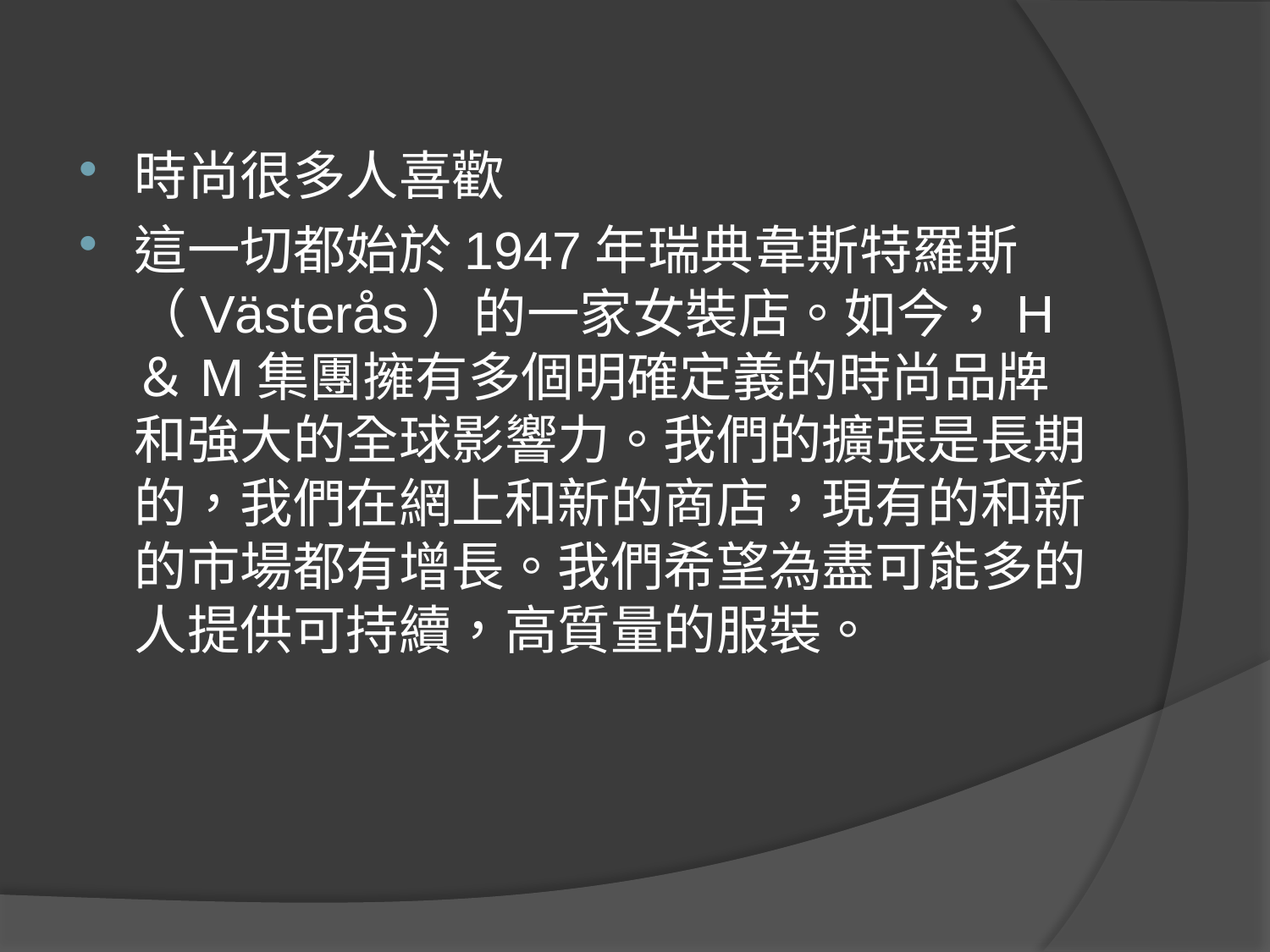

時尚很多人喜歡
這一切都始於1947年瑞典韋斯特羅斯（Västerås）的一家女裝店。如今，H＆M集團擁有多個明確定義的時尚品牌和強大的全球影響力。我們的擴張是長期的，我們在網上和新的商店，現有的和新的市場都有增長。我們希望為盡可能多的人提供可持續，高質量的服裝。